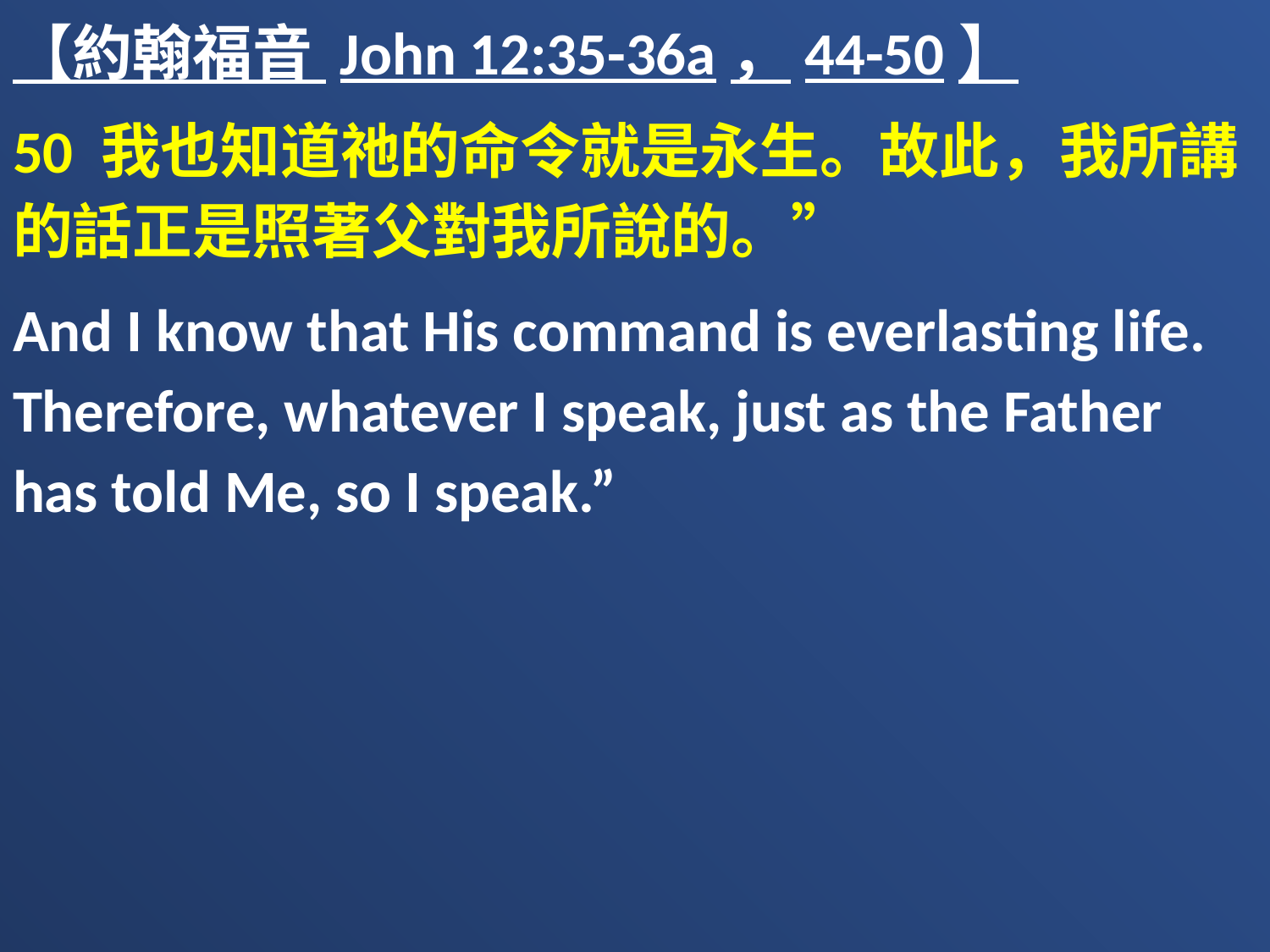

【約翰福音 John 12:35-36a，44-50】
50 我也知道祂的命令就是永生。故此，我所講的話正是照著父對我所說的。”
And I know that His command is everlasting life. Therefore, whatever I speak, just as the Father has told Me, so I speak.”